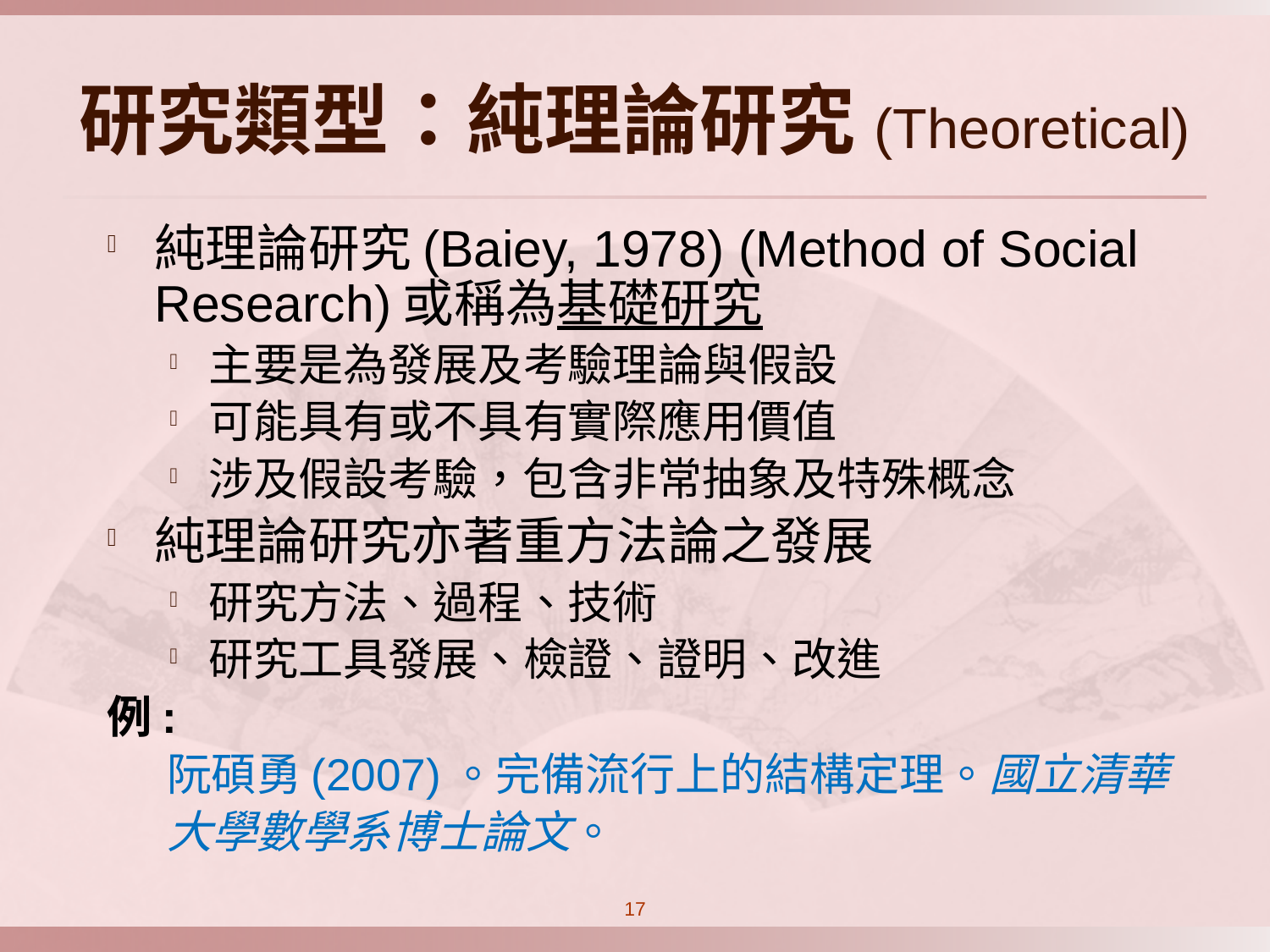

# 研究類型：純理論研究(Theoretical)
純理論研究(Baiey, 1978) (Method of Social Research)或稱為基礎研究
主要是為發展及考驗理論與假設
可能具有或不具有實際應用價值
涉及假設考驗，包含非常抽象及特殊概念
純理論研究亦著重方法論之發展
研究方法、過程、技術
研究工具發展、檢證、證明、改進
例:
     阮碩勇(2007)。完備流行上的結構定理。國立清華
     大學數學系博士論文。

17